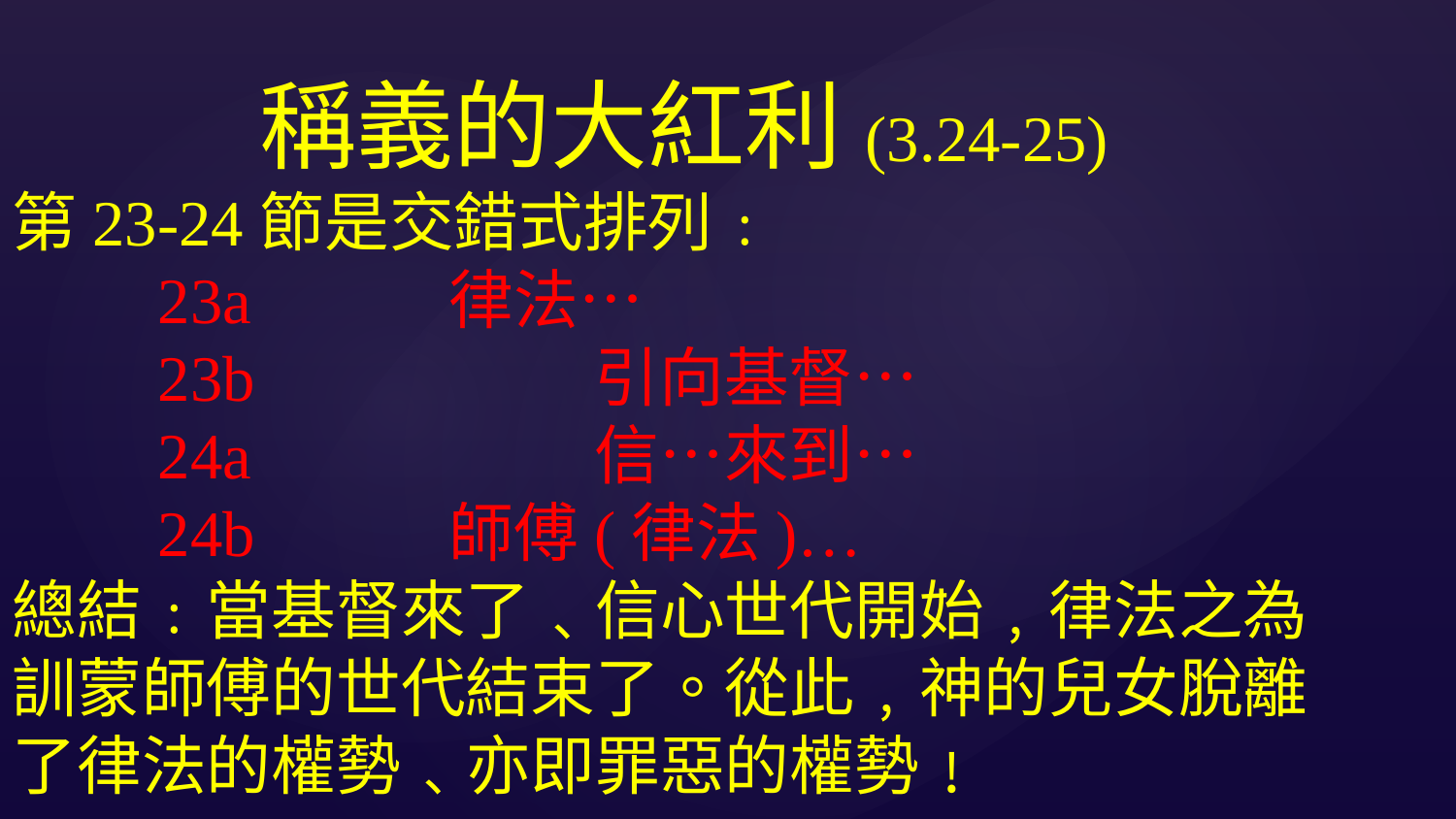

稱義的大紅利(3.24-25)
第23-24節是交錯式排列﹕
	23a		律法…
	23b			引向基督…
	24a			信…來到…
	24b		師傅(律法)…
總結﹕當基督來了﹑信心世代開始﹐律法之為訓蒙師傅的世代結束了。從此﹐神的兒女脫離了律法的權勢﹑亦即罪惡的權勢﹗